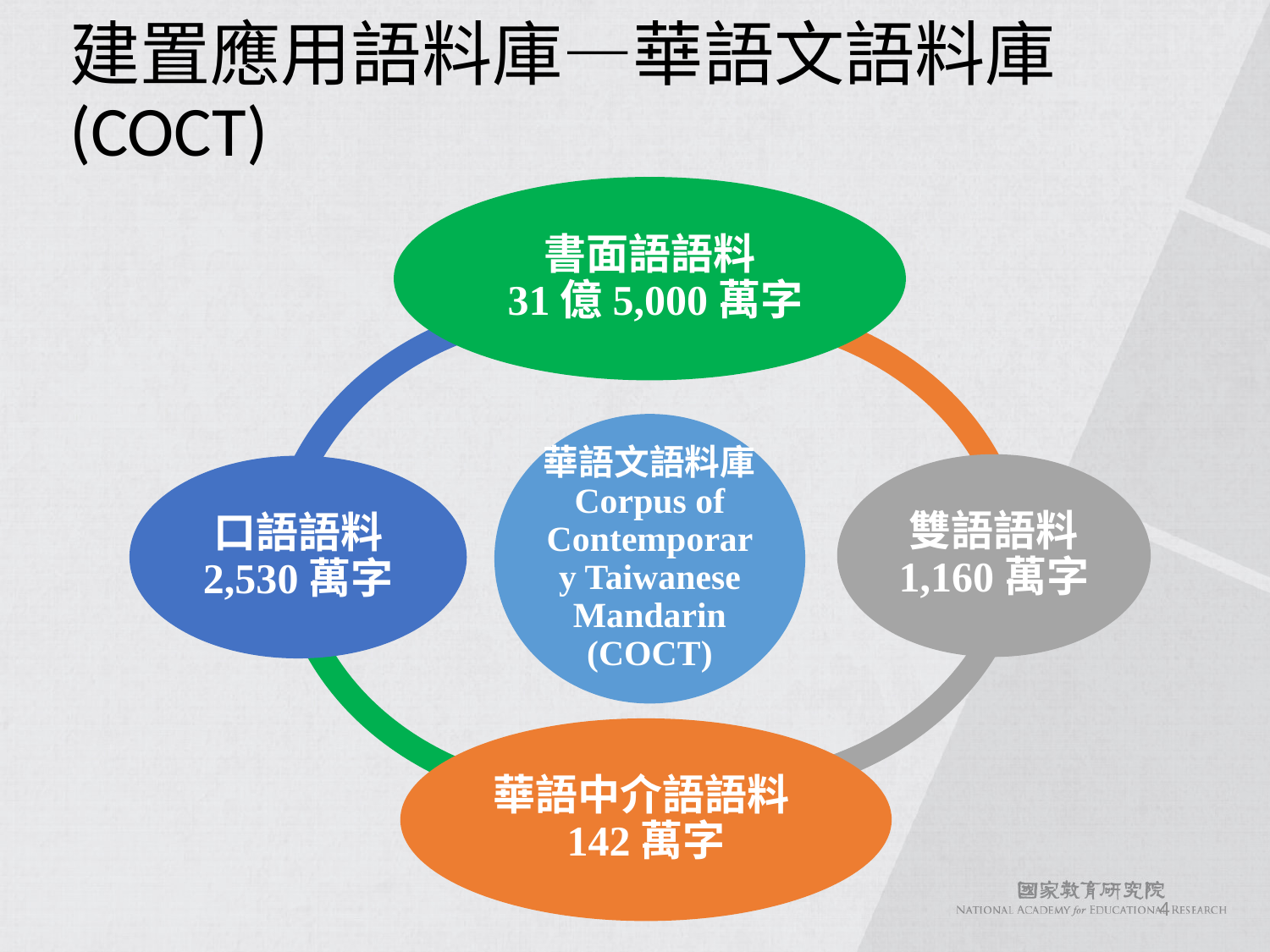

# 建置應用語料庫—華語文語料庫(COCT)
書面語語料
 31億5,000萬字

華語文語料庫Corpus of Contemporary Taiwanese Mandarin (COCT)
雙語語料
1,160萬字
口語語料
2,530萬字
華語中介語語料
142萬字

4